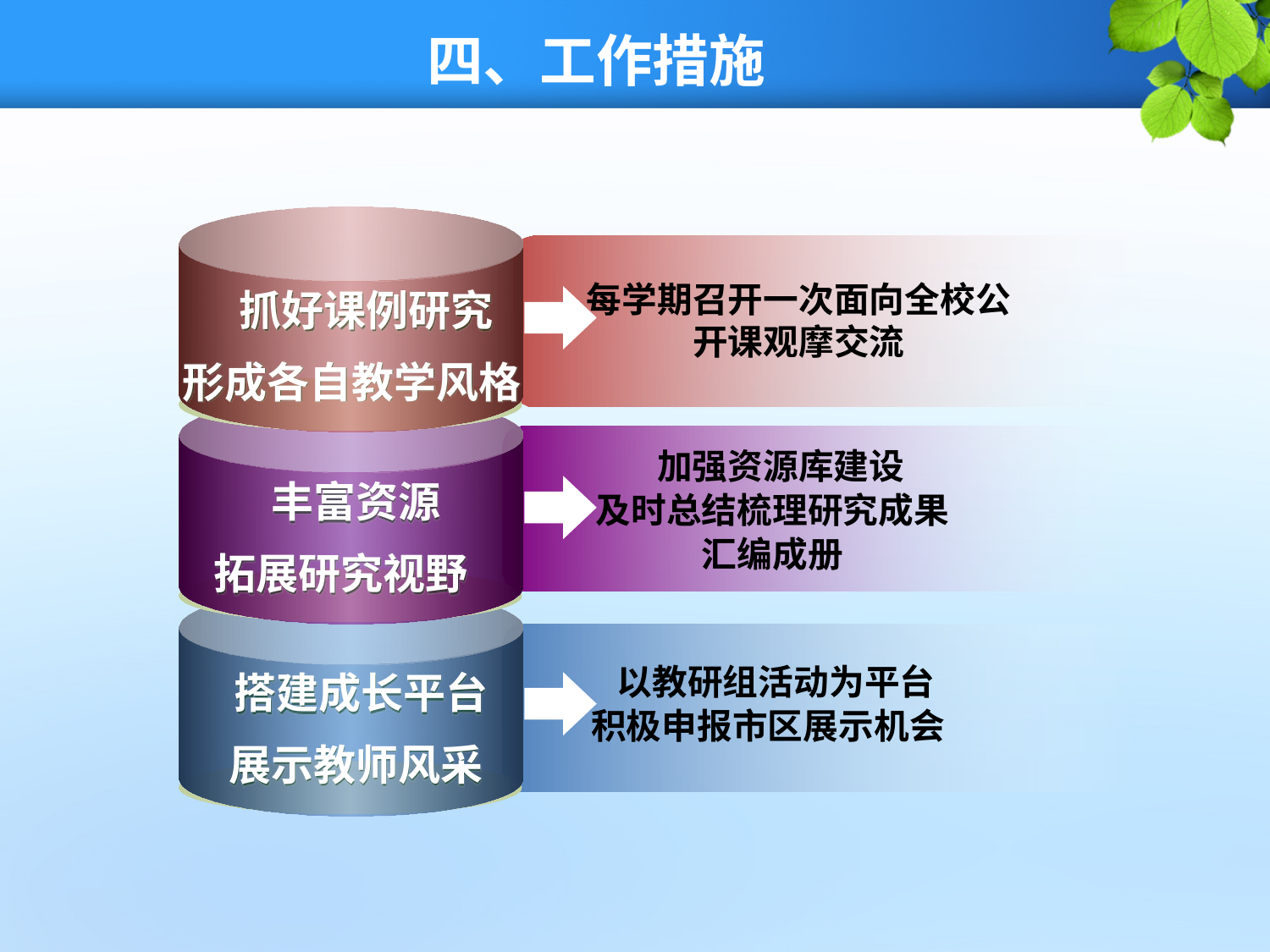

# 四、工作措施

每学期召开一次面向全校公开课观摩交流
  抓好课例研究
形成各自教学风格

 加强资源库建设
及时总结梳理研究成果
汇编成册
  丰富资源
拓展研究视野

  搭建成长平台
 展示教师风采

 以教研组活动为平台
积极申报市区展示机会